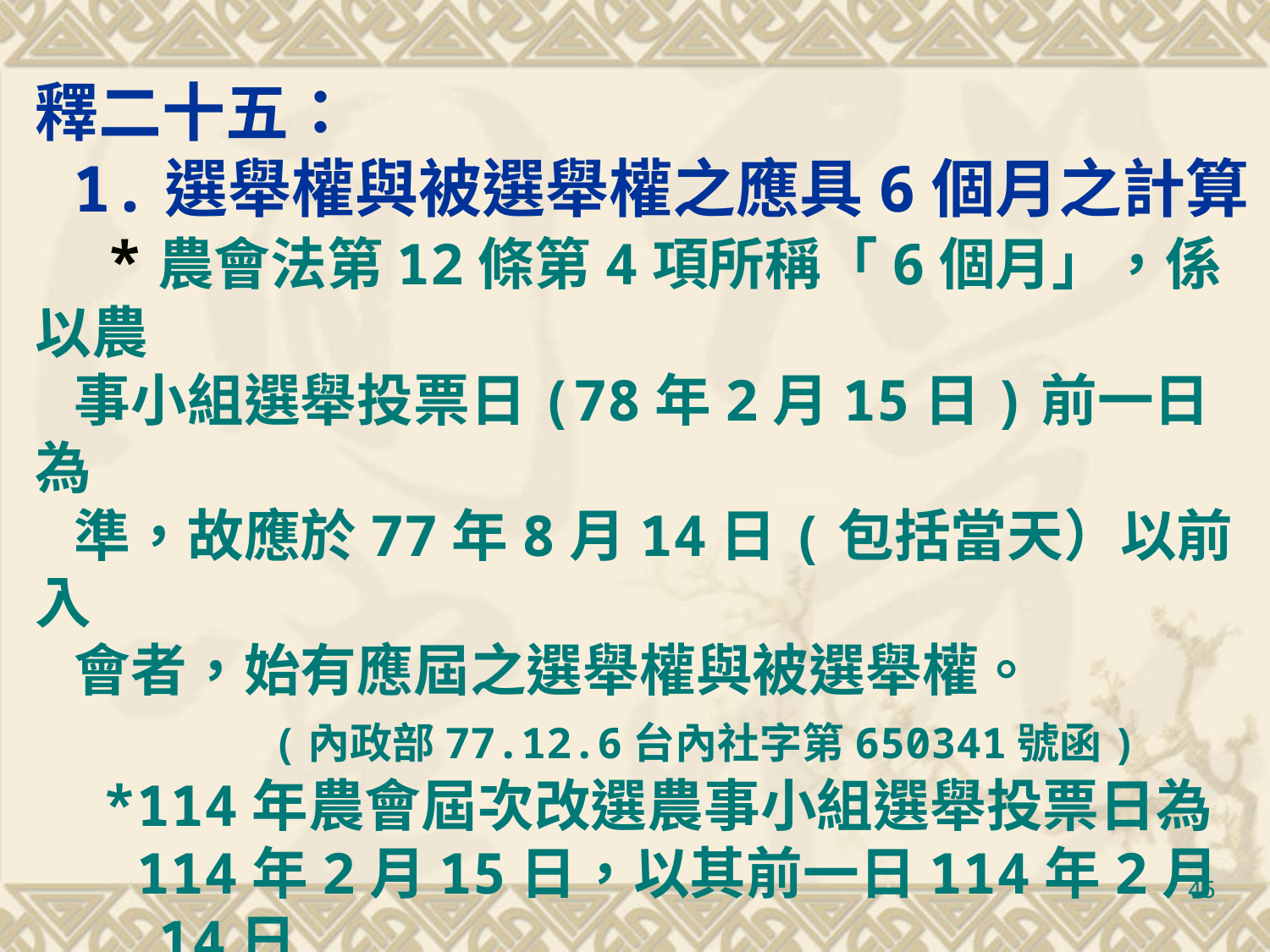

釋二十五：
 1.選舉權與被選舉權之應具6個月之計算：
  *農會法第12條第4項所稱「6個月」，係以農
  事小組選舉投票日(78年2月15日)前一日為
  準，故應於77年8月14日(包括當天）以前入
  會者，始有應屆之選舉權與被選舉權。
       (內政部77.12.6台內社字第650341號函)
  *114年農會屆次改選農事小組選舉投票日為
   114年2月15日，以其前一日114年2月14日
   為準，應於113年8月14日（包括當天為最
   後入會申請日）以前入會。

45